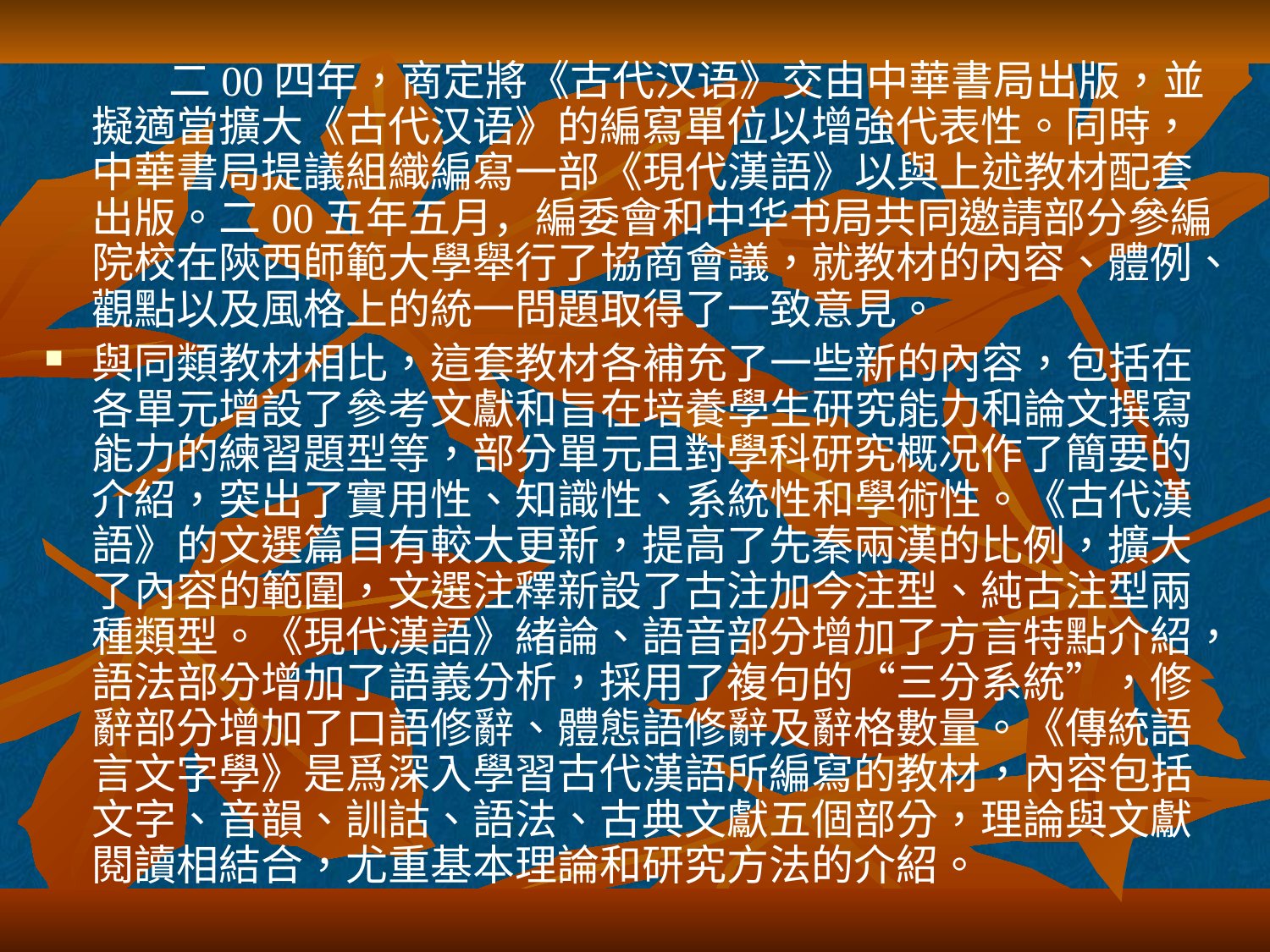

二00四年，商定將《古代汉语》交由中華書局出版，並擬適當擴大《古代汉语》的編寫單位以增強代表性。同時，中華書局提議組織編寫一部《現代漢語》以與上述教材配套出版。二00五年五月，編委會和中华书局共同邀請部分參編院校在陝西師範大學舉行了協商會議，就教材的內容、體例、觀點以及風格上的統一問題取得了一致意見。
與同類教材相比，這套教材各補充了一些新的內容，包括在各單元增設了參考文獻和旨在培養學生研究能力和論文撰寫能力的練習題型等，部分單元且對學科研究概况作了簡要的介紹，突出了實用性、知識性、系統性和學術性。《古代漢語》的文選篇目有較大更新，提高了先秦兩漢的比例，擴大了內容的範圍，文選注釋新設了古注加今注型、純古注型兩種類型。《現代漢語》緒論、語音部分增加了方言特點介紹，語法部分增加了語義分析，採用了複句的“三分系統”，修辭部分增加了口語修辭、體態語修辭及辭格數量。《傳統語言文字學》是爲深入學習古代漢語所編寫的教材，內容包括文字、音韻、訓詁、語法、古典文獻五個部分，理論與文獻閱讀相結合，尤重基本理論和研究方法的介紹。